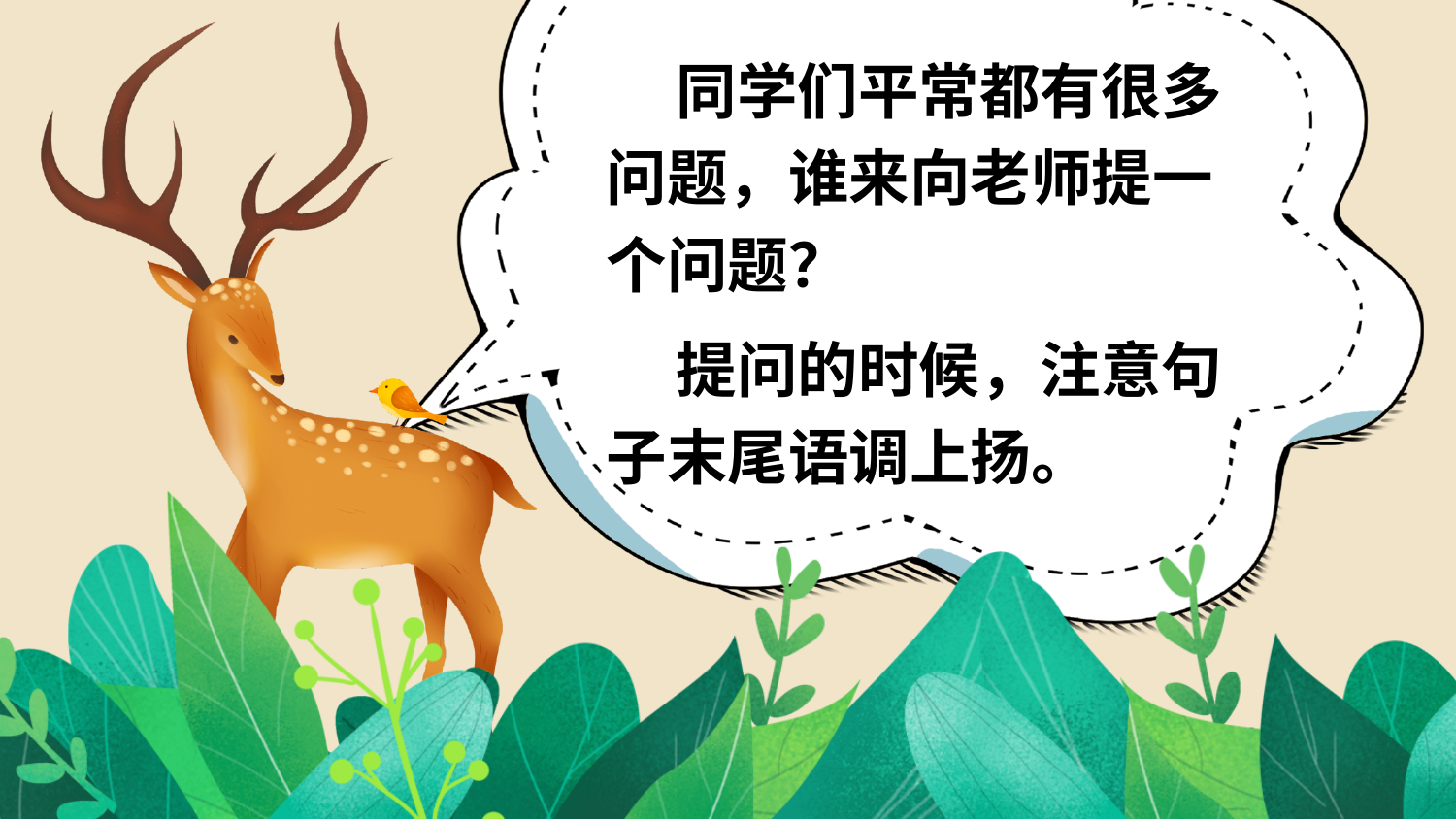

同学们平常都有很多问题，谁来向老师提一个问题？
    提问的时候，注意句子末尾语调上扬。